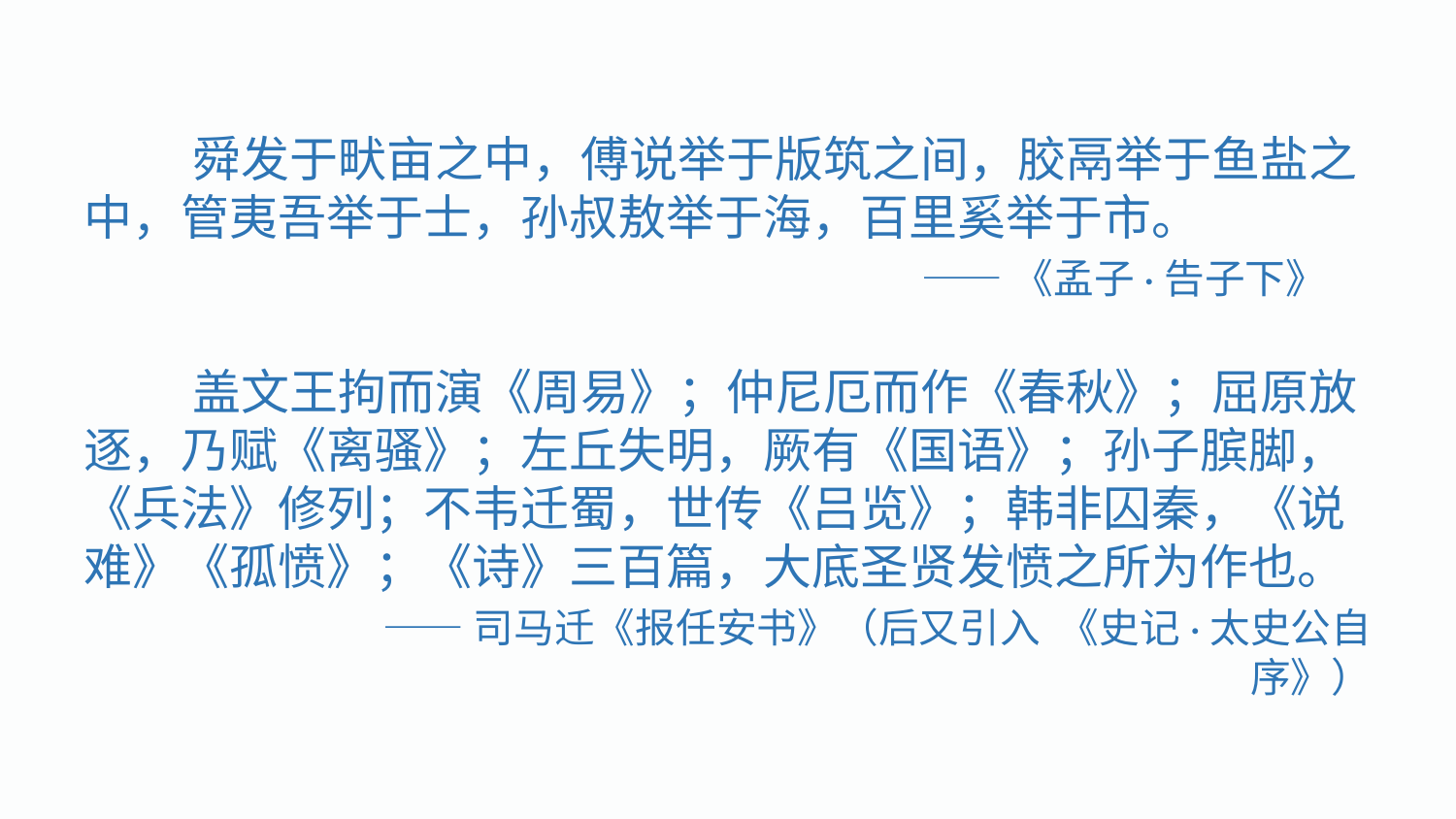

舜发于畎亩之中，傅说举于版筑之间，胶鬲举于鱼盐之中，管夷吾举于士，孙叔敖举于海，百里奚举于市。
                                                                           ——《孟子·告子下》

     盖文王拘而演《周易》；仲尼厄而作《春秋》；屈原放逐，乃赋《离骚》；左丘失明，厥有《国语》；孙子膑脚，《兵法》修列；不韦迁蜀，世传《吕览》；韩非囚秦，《说难》《孤愤》；《诗》三百篇，大底圣贤发愤之所为作也。
               ——司马迁《报任安书》（后又引入  《史记·太史公自序》）